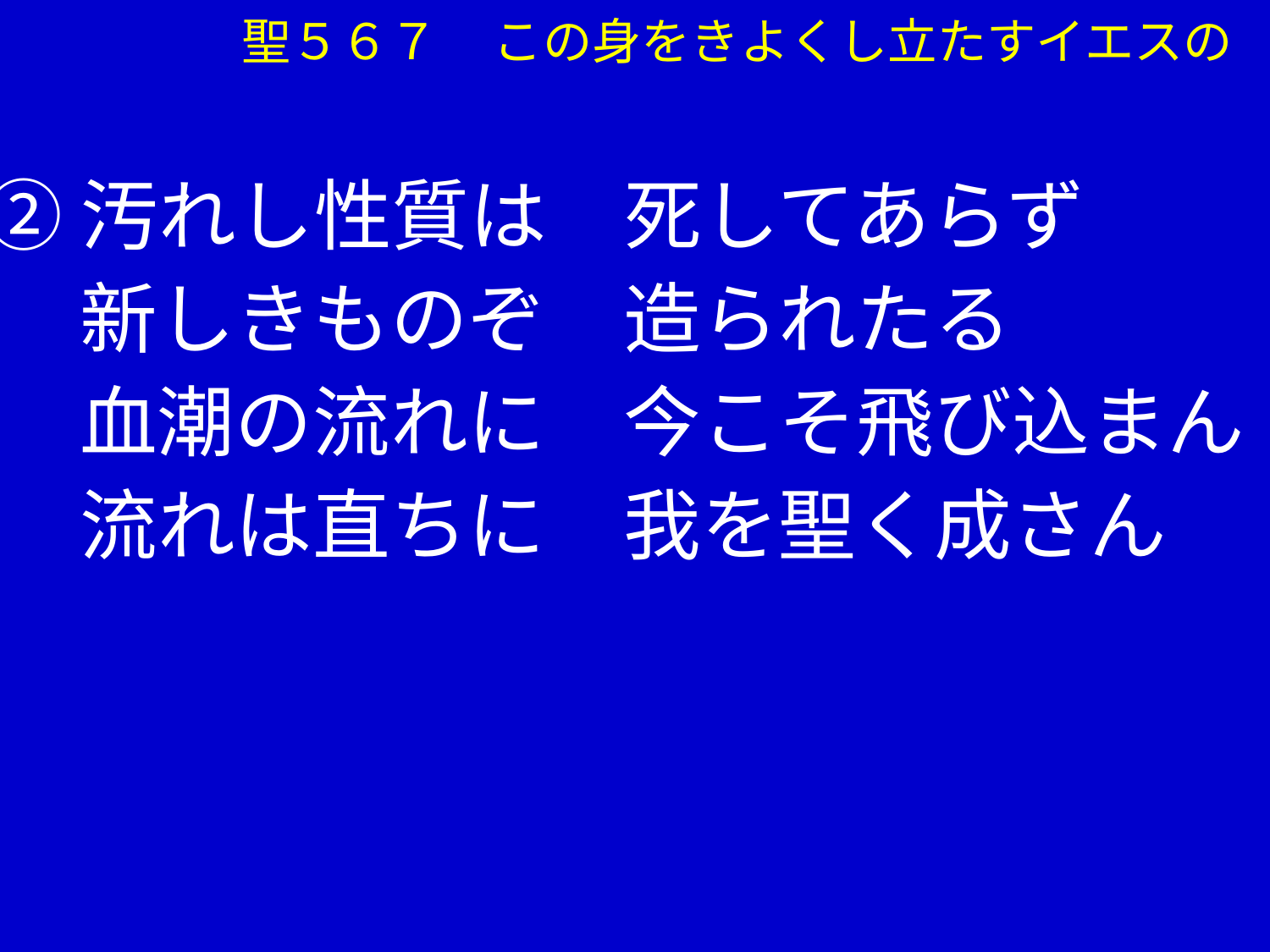

聖５６７     この身をきよくし立たすイエスの
②汚れし性質は　死してあらず
　 新しきものぞ　造られたる
　 血潮の流れに　今こそ飛び込まん
　 流れは直ちに　我を聖く成さん